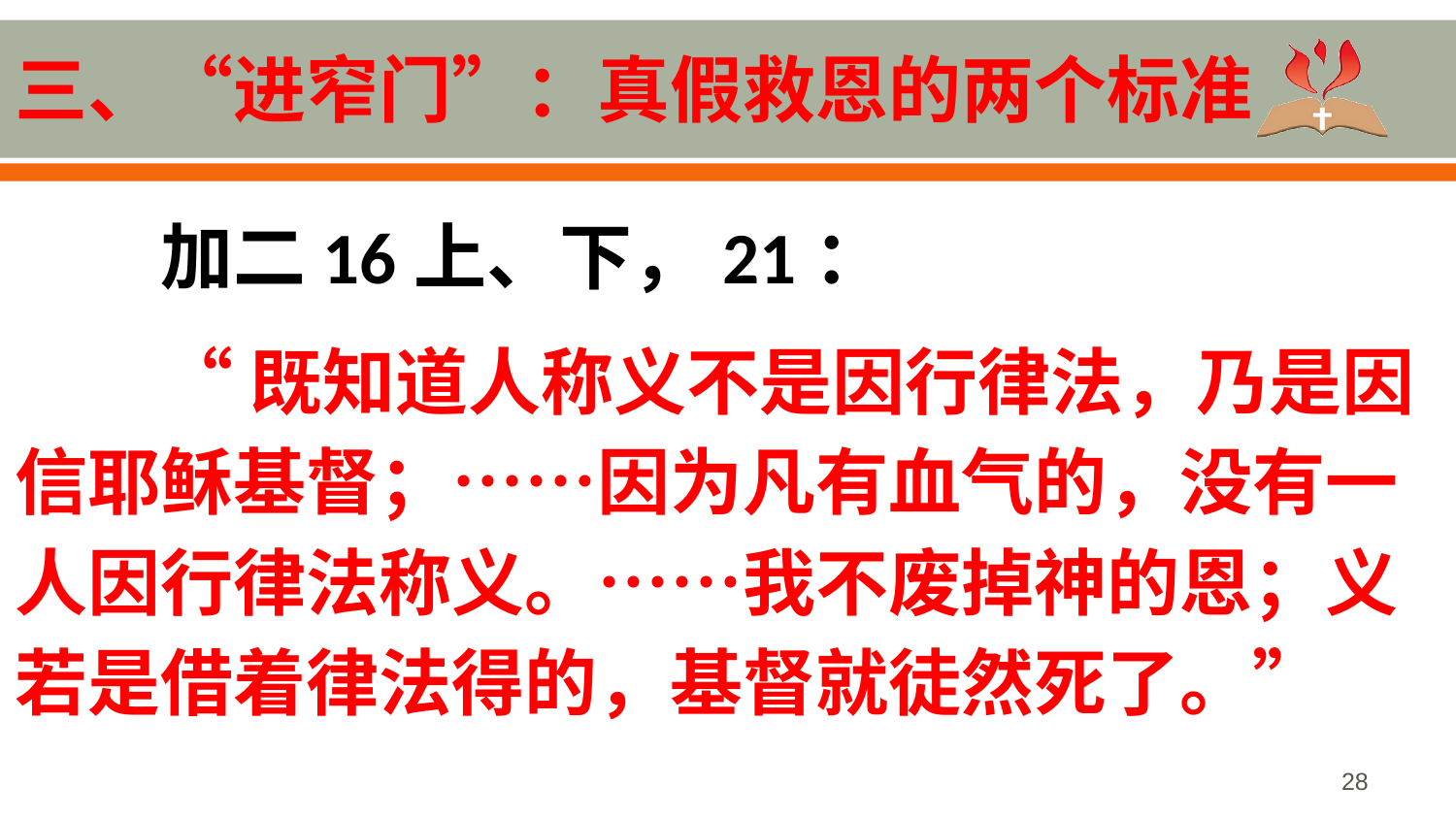

# 三、“进窄门”：真假救恩的两个标准
	加二16上、下，21：
“既知道人称义不是因行律法，乃是因信耶稣基督；……因为凡有血气的，没有一人因行律法称义。……我不废掉神的恩；义若是借着律法得的，基督就徒然死了。”
28